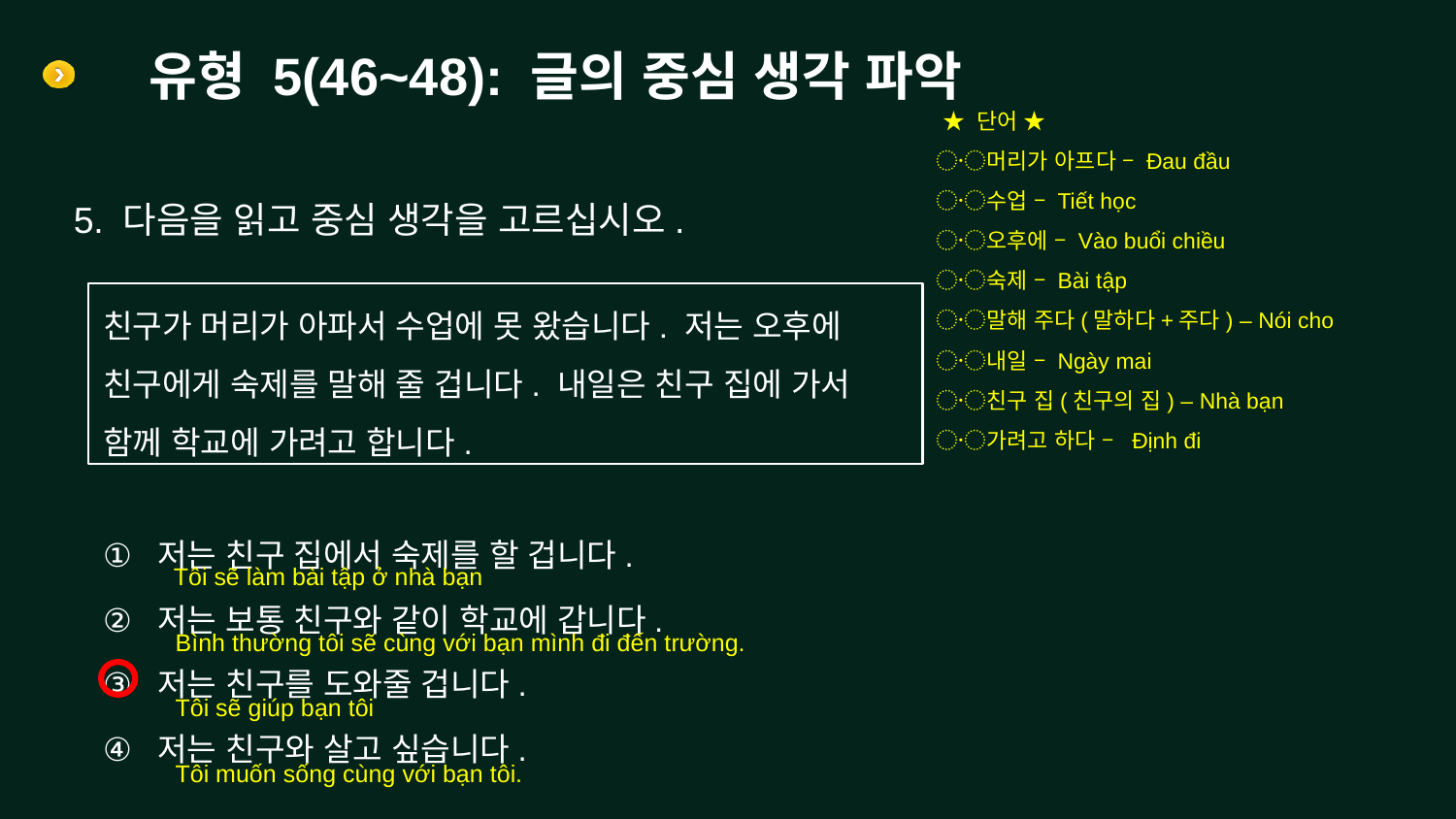

# 유형 5(46~48): 글의 중심 생각 파악
 ★ 단어 ★
〮머리가 아프다 – Đau đầu
〮수업 – Tiết học
〮오후에 – Vào buổi chiều
〮숙제 – Bài tập
〮말해 주다(말하다+주다) – Nói cho
〮내일 – Ngày mai
〮친구 집(친구의 집) – Nhà bạn
〮가려고 하다 –  Định đi
5. 다음을 읽고 중심 생각을 고르십시오.
친구가 머리가 아파서 수업에 못 왔습니다. 저는 오후에 친구에게 숙제를 말해 줄 겁니다. 내일은 친구 집에 가서 함께 학교에 가려고 합니다.
저는 친구 집에서 숙제를 할 겁니다.
저는 보통 친구와 같이 학교에 갑니다.
저는 친구를 도와줄 겁니다.
저는 친구와 살고 싶습니다.
Tôi sẽ làm bài tập ở nhà bạn
Bình thường tôi sẽ cùng với bạn mình đi đến trường.

Tôi sẽ giúp bạn tôi
Tôi muốn sống cùng với bạn tôi.